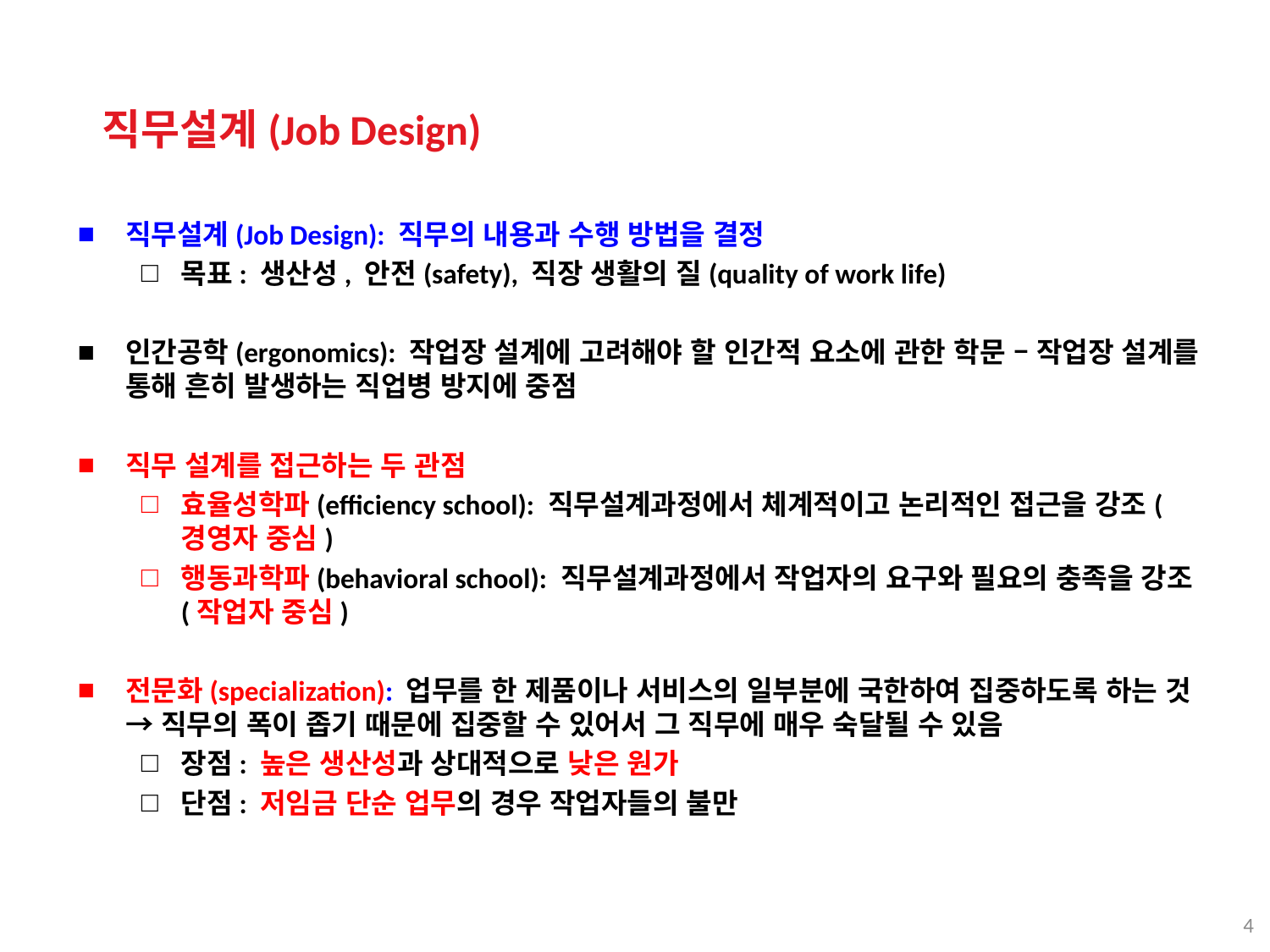

직무설계(Job Design)
직무설계(Job Design): 직무의 내용과 수행 방법을 결정
목표: 생산성, 안전(safety), 직장 생활의 질(quality of work life)

인간공학(ergonomics): 작업장 설계에 고려해야 할 인간적 요소에 관한 학문 – 작업장 설계를 통해 흔히 발생하는 직업병 방지에 중점

직무 설계를 접근하는 두 관점
효율성학파(efficiency school): 직무설계과정에서 체계적이고 논리적인 접근을 강조(경영자 중심)
행동과학파(behavioral school): 직무설계과정에서 작업자의 요구와 필요의 충족을 강조(작업자 중심)

전문화(specialization): 업무를 한 제품이나 서비스의 일부분에 국한하여 집중하도록 하는 것 → 직무의 폭이 좁기 때문에 집중할 수 있어서 그 직무에 매우 숙달될 수 있음
장점: 높은 생산성과 상대적으로 낮은 원가
단점: 저임금 단순 업무의 경우 작업자들의 불만

4